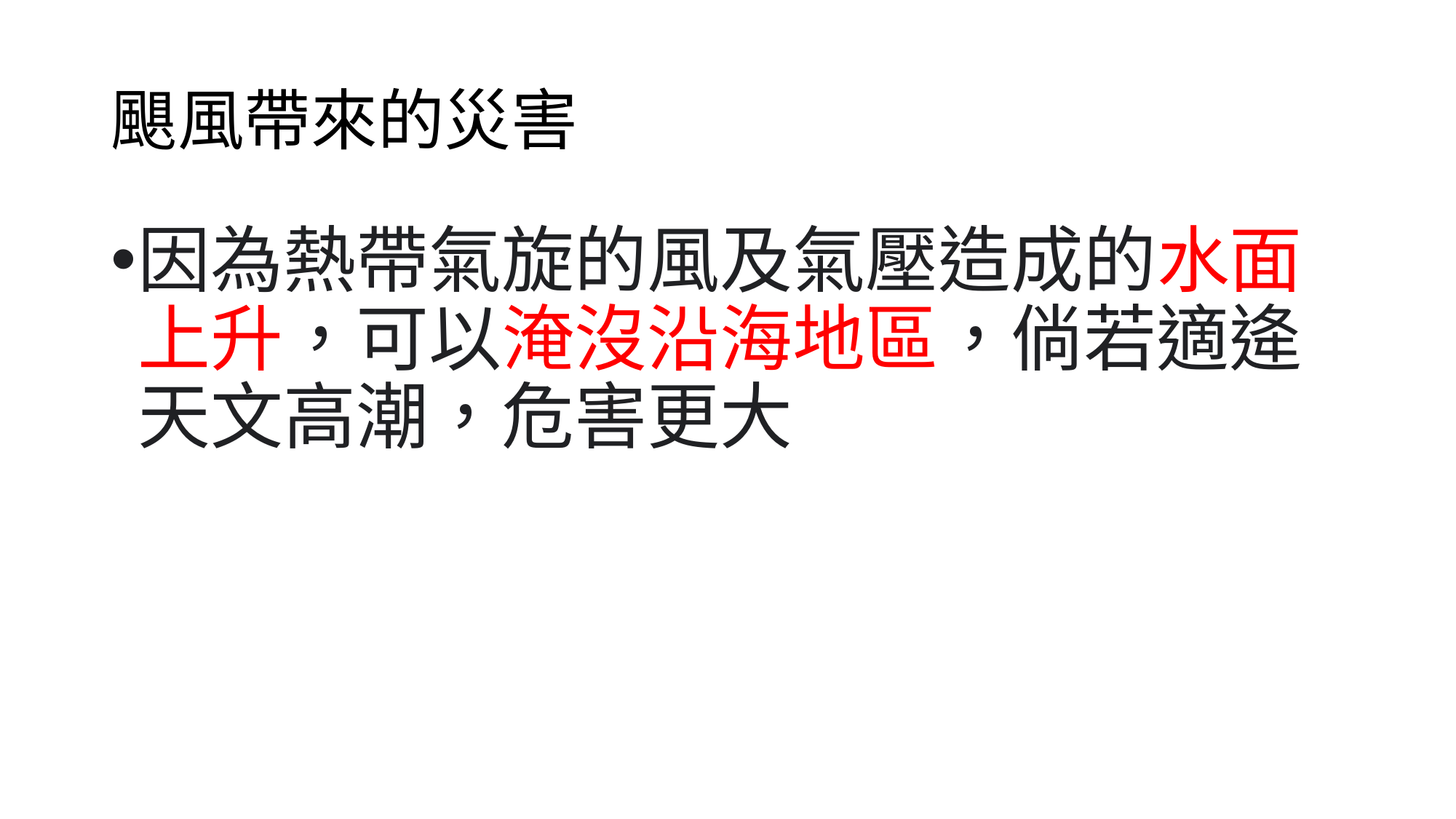

# 颶風帶來的災害
因為熱帶氣旋的風及氣壓造成的水面上升，可以淹沒沿海地區，倘若適逄天文高潮，危害更大